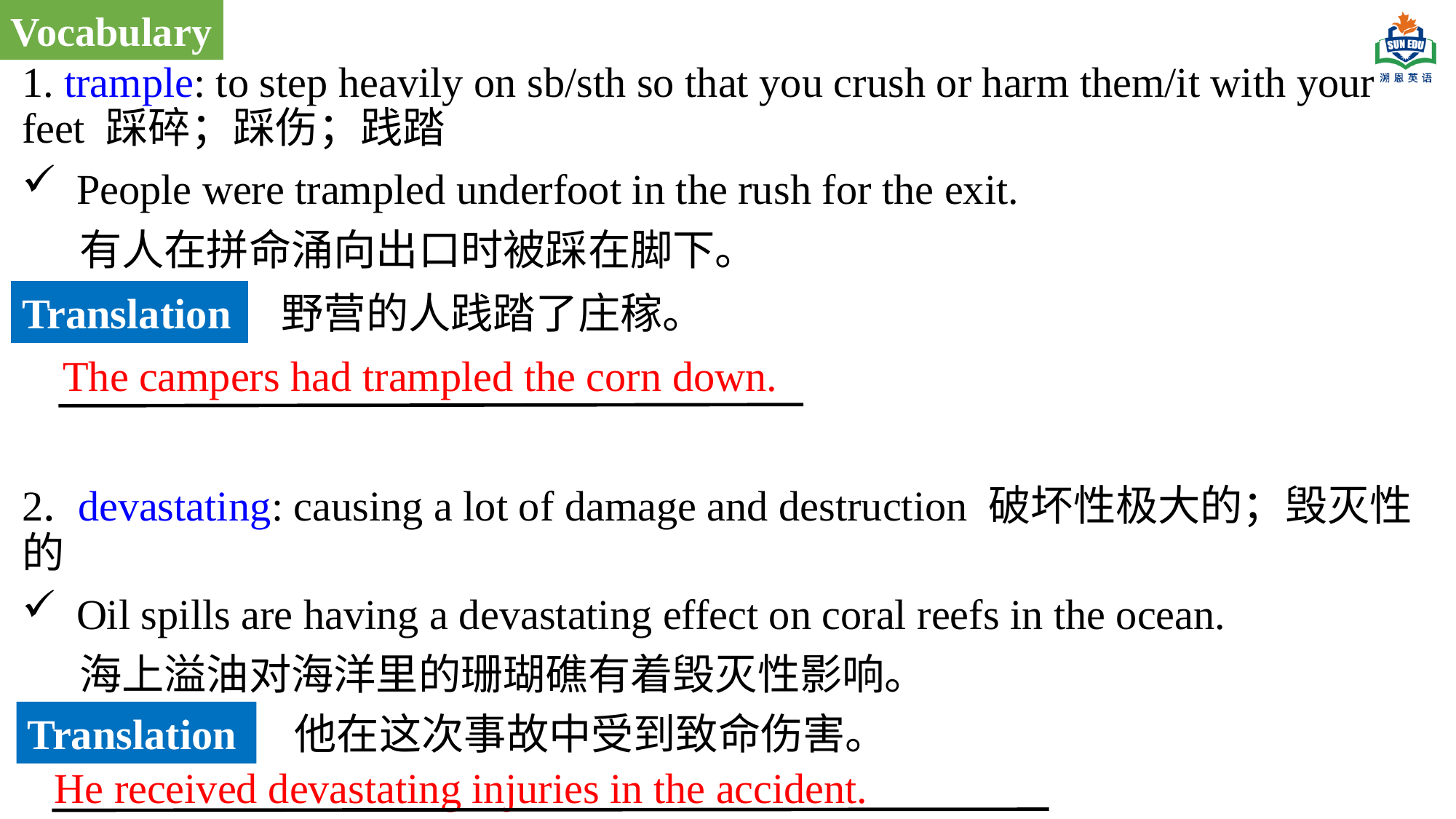

Vocabulary
1. trample: to step heavily on sb/sth so that you crush or harm them/it with your feet 踩碎；踩伤；践踏
People were trampled underfoot in the rush for the exit.
     有人在拼命涌向出口时被踩在脚下。

2.  devastating: causing a lot of damage and destruction 破坏性极大的；毁灭性的
Oil spills are having a devastating effect on coral reefs in the ocean.
     海上溢油对海洋里的珊瑚礁有着毁灭性影响。
Translation
野营的人践踏了庄稼。
The campers had trampled the corn down.
Translation
他在这次事故中受到致命伤害。
He received devastating injuries in the accident.